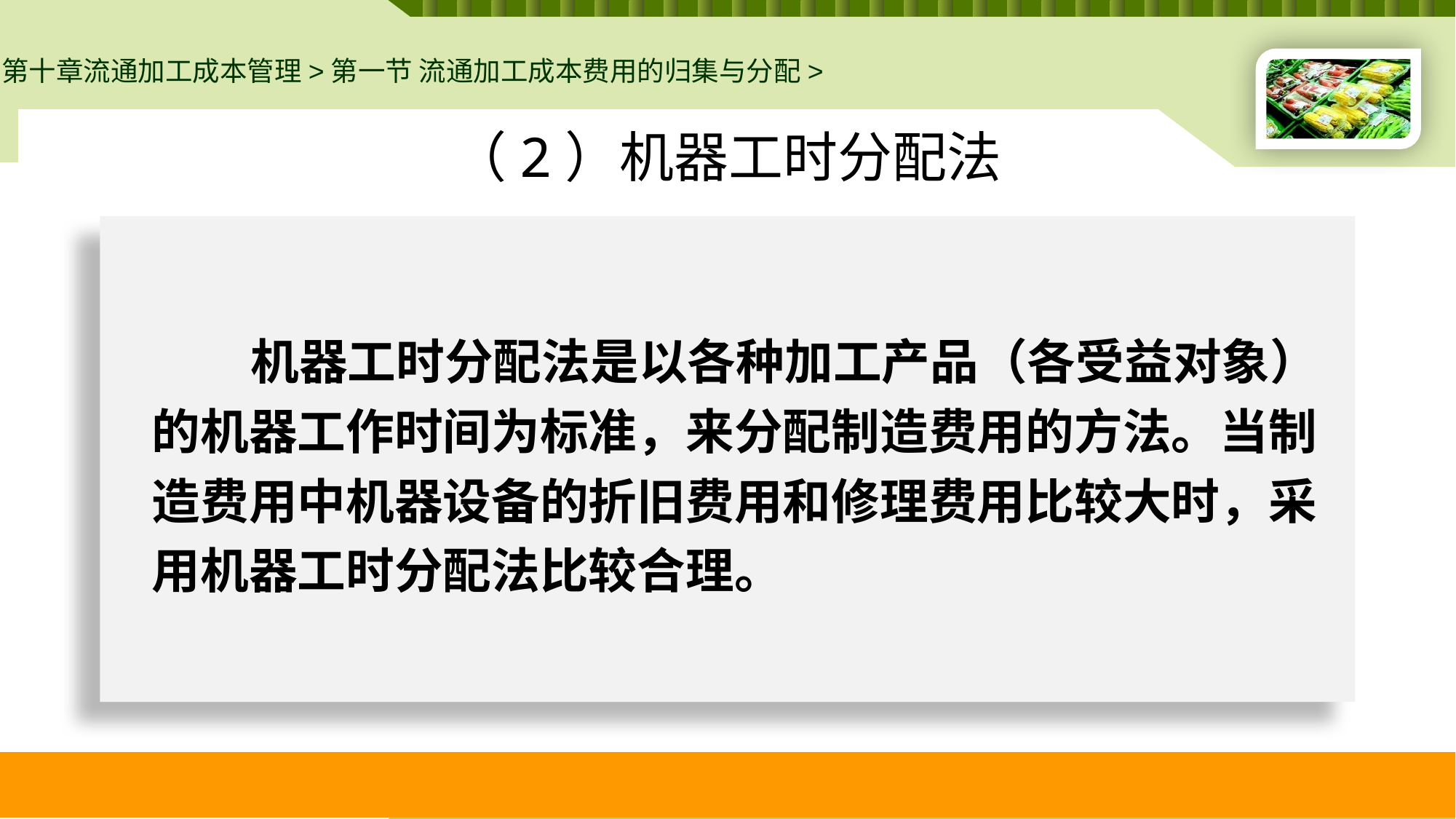

第十章流通加工成本管理>第一节 流通加工成本费用的归集与分配>
# （2）机器工时分配法
机器工时分配法是以各种加工产品（各受益对象）的机器工作时间为标准，来分配制造费用的方法。当制造费用中机器设备的折旧费用和修理费用比较大时，采用机器工时分配法比较合理。